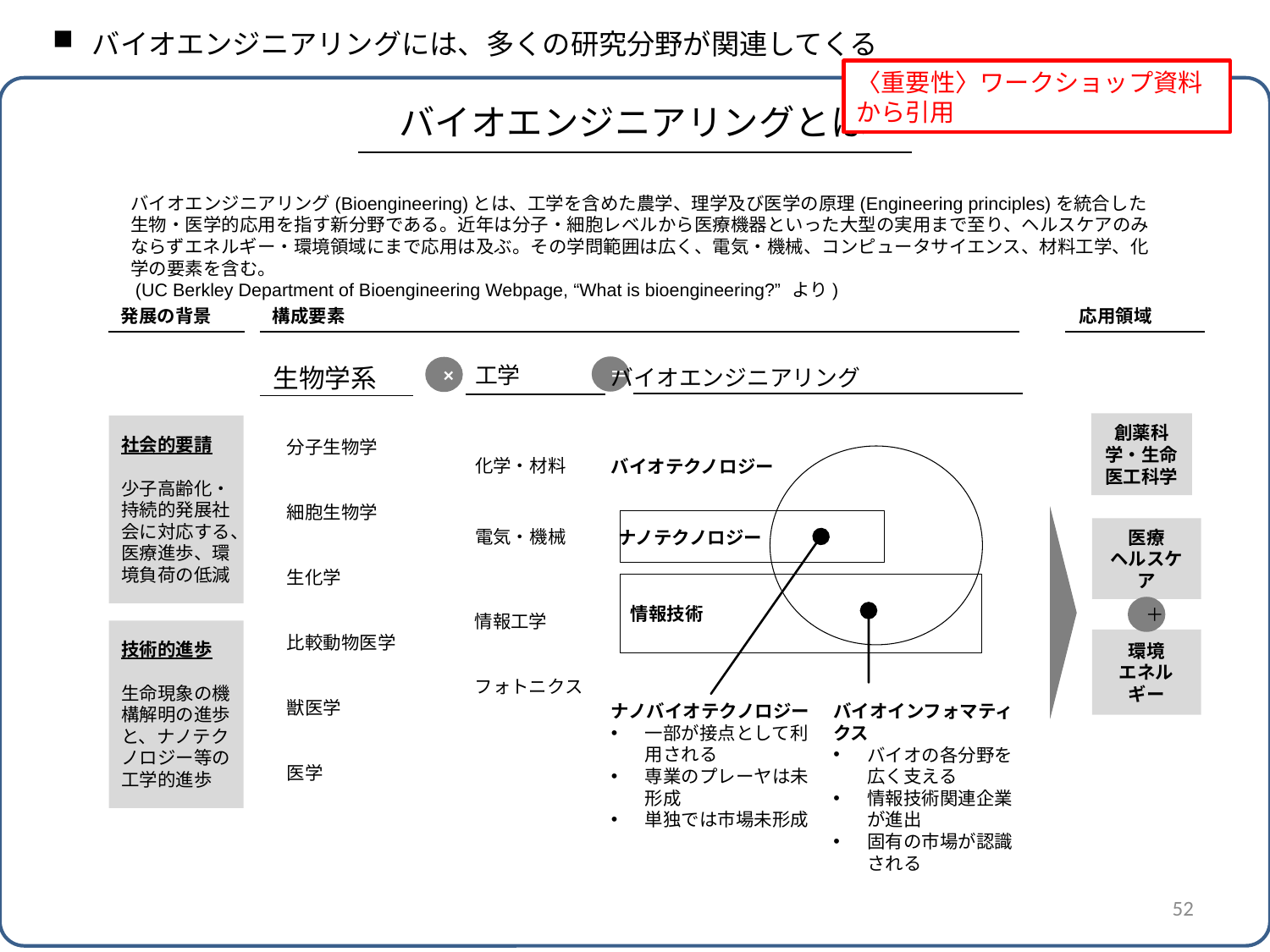

バイオエンジニアリングには、多くの研究分野が関連してくる
〈重要性〉ワークショップ資料から引用

# バイオエンジニアリングとは
バイオエンジニアリング(Bioengineering)とは、工学を含めた農学、理学及び医学の原理(Engineering principles)を統合した生物・医学的応用を指す新分野である。近年は分子・細胞レベルから医療機器といった大型の実用まで至り、ヘルスケアのみならずエネルギー・環境領域にまで応用は及ぶ。その学問範囲は広く、電気・機械、コンピュータサイエンス、材料工学、化学の要素を含む。
 (UC Berkley Department of Bioengineering Webpage, “What is bioengineering?” より)
発展の背景
構成要素
応用領域
工学
生物学系
＝
×
バイオエンジニアリング
創薬科学・生命医工科学
社会的要請

少子高齢化・持続的発展社会に対応する、医療進歩、環境負荷の低減
分子生物学

細胞生物学

生化学

比較動物医学

獣医学

医学

化学・材料

バイオテクノロジー
電気・機械

医療
ヘルスケア
ナノテクノロジー

情報工学

フォトニクス

＋
情報技術

技術的進歩

生命現象の機構解明の進歩と、ナノテクノロジー等の工学的進歩
環境
エネルギー
ナノバイオテクノロジー
一部が接点として利用される
専業のプレーヤは未形成
単独では市場未形成
バイオインフォマティクス
バイオの各分野を広く支える
情報技術関連企業が進出
固有の市場が認識される

52